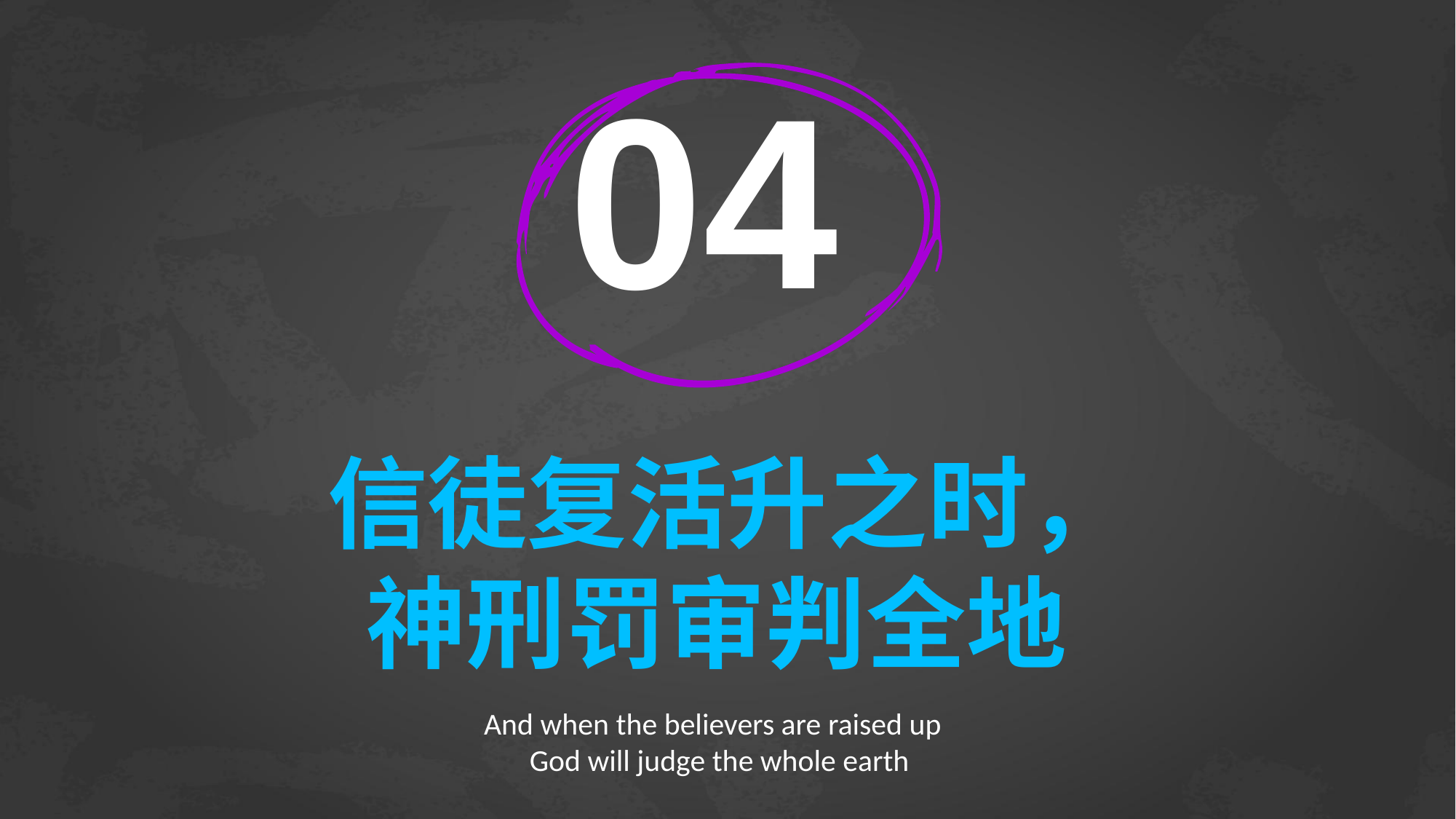

04
# 信徒复活升之时， 神刑罚审判全地
And when the believers are raised up
 God will judge the whole earth